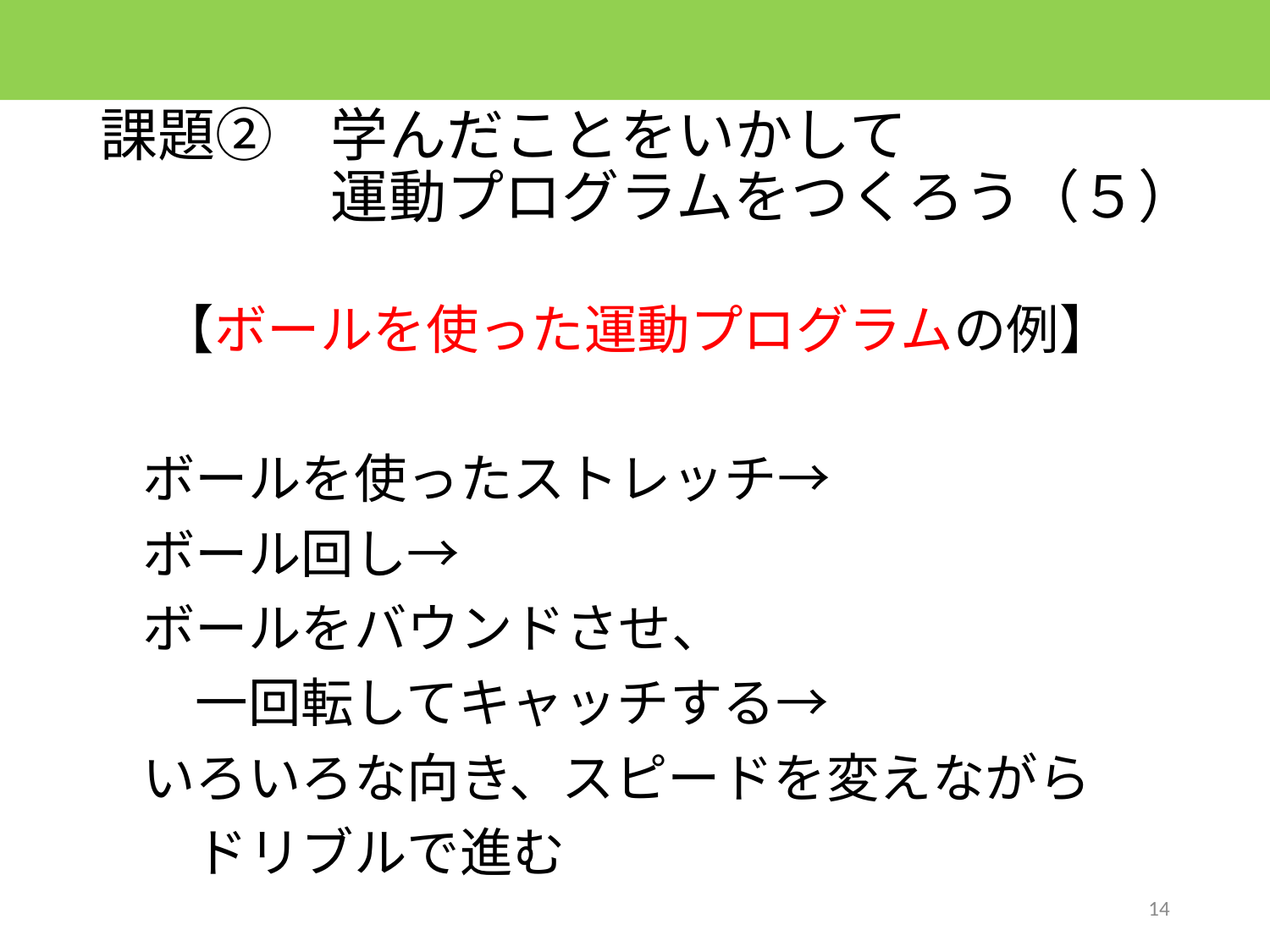

# 課題②　学んだことをいかして 　　　　運動プログラムをつくろう（５）
【ボールを使った運動プログラムの例】

　　ボールを使ったストレッチ→
　　ボール回し→
　　ボールをバウンドさせ、
　　　一回転してキャッチする→
　　いろいろな向き、スピードを変えながら
　　　ドリブルで進む
14